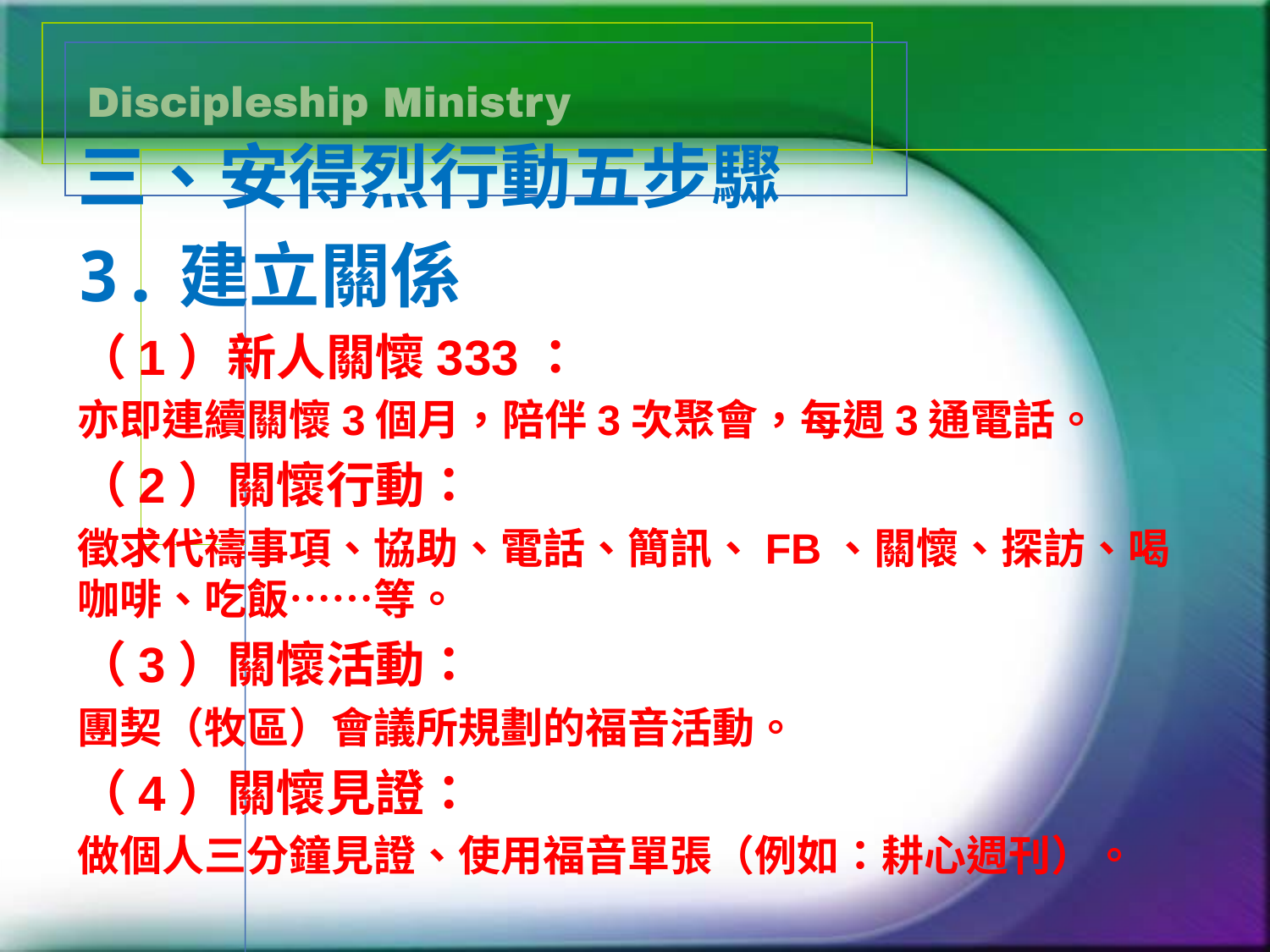

# Discipleship Ministry
三、安得烈行動五步驟
3.建立關係
（1）新人關懷333：
亦即連續關懷3個月，陪伴3次聚會，每週3通電話。
（2）關懷行動：
徵求代禱事項、協助、電話、簡訊、FB、關懷、探訪、喝咖啡、吃飯……等。
（3）關懷活動：
團契（牧區）會議所規劃的福音活動。
（4）關懷見證：
做個人三分鐘見證、使用福音單張（例如：耕心週刊）。